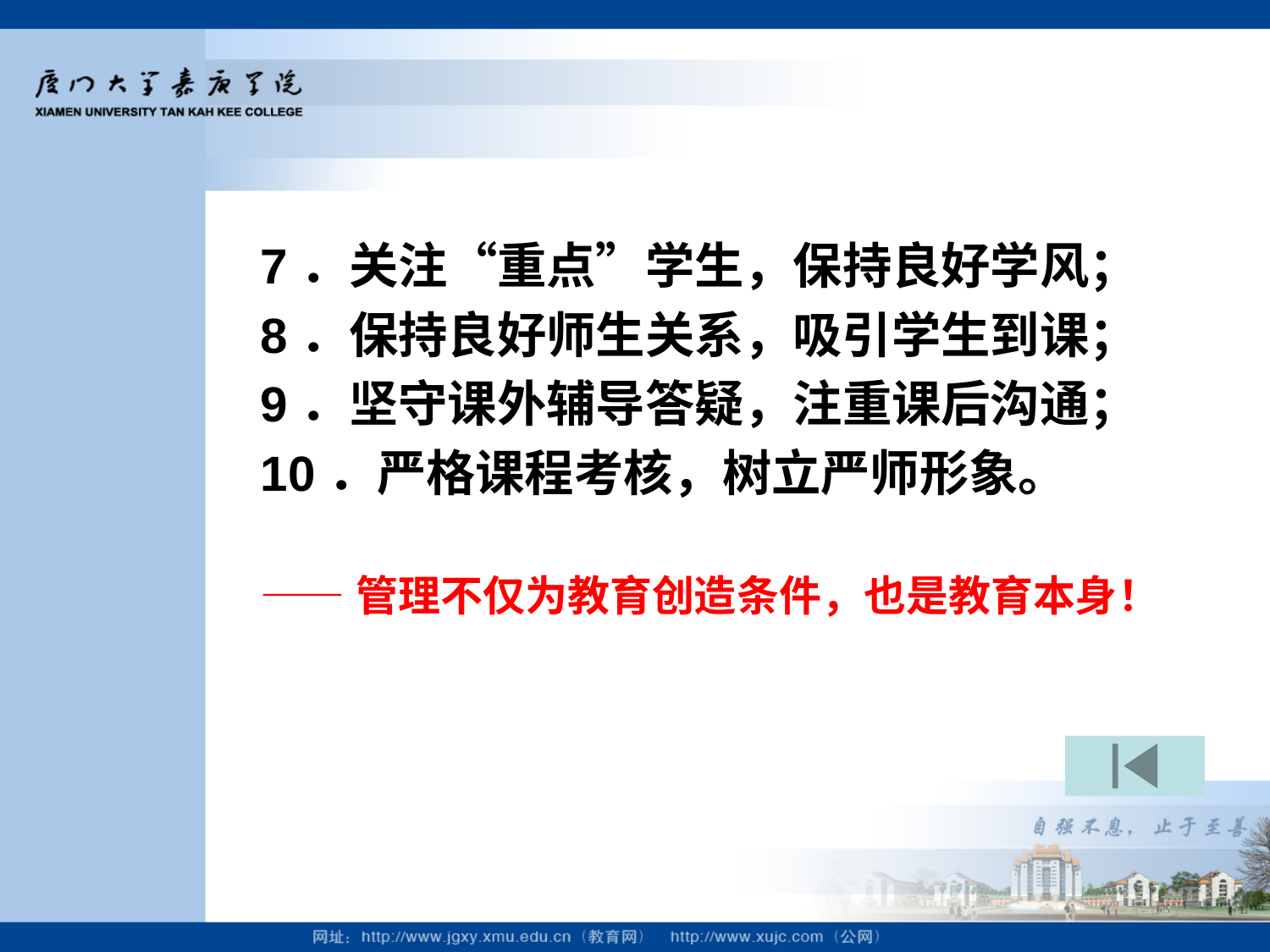

7．关注“重点”学生，保持良好学风；
8．保持良好师生关系，吸引学生到课；
9．坚守课外辅导答疑，注重课后沟通；
10．严格课程考核，树立严师形象。

——管理不仅为教育创造条件，也是教育本身！